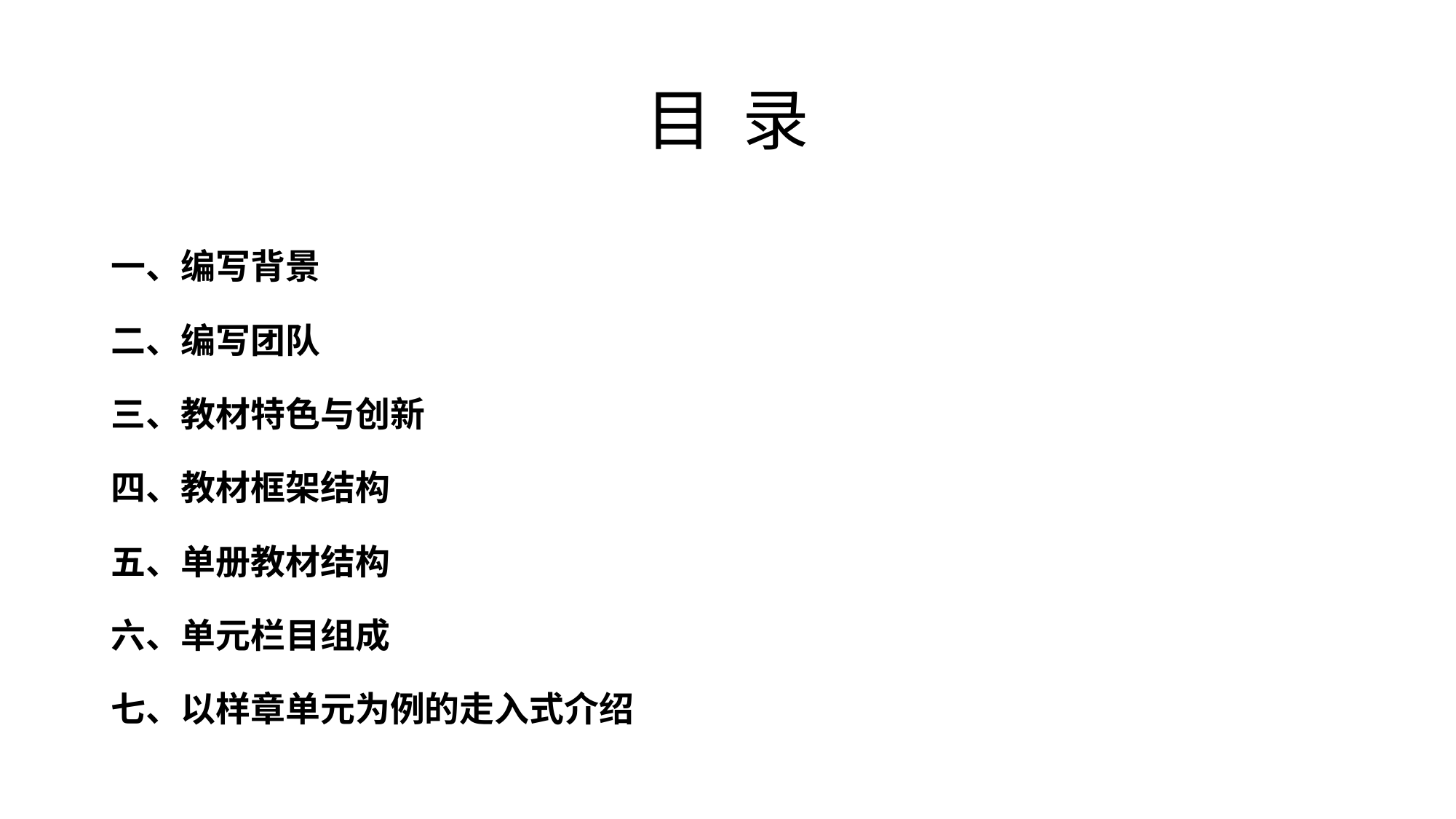

# 目  录
一、编写背景
二、编写团队
三、教材特色与创新
四、教材框架结构
五、单册教材结构
六、单元栏目组成
七、以样章单元为例的走入式介绍